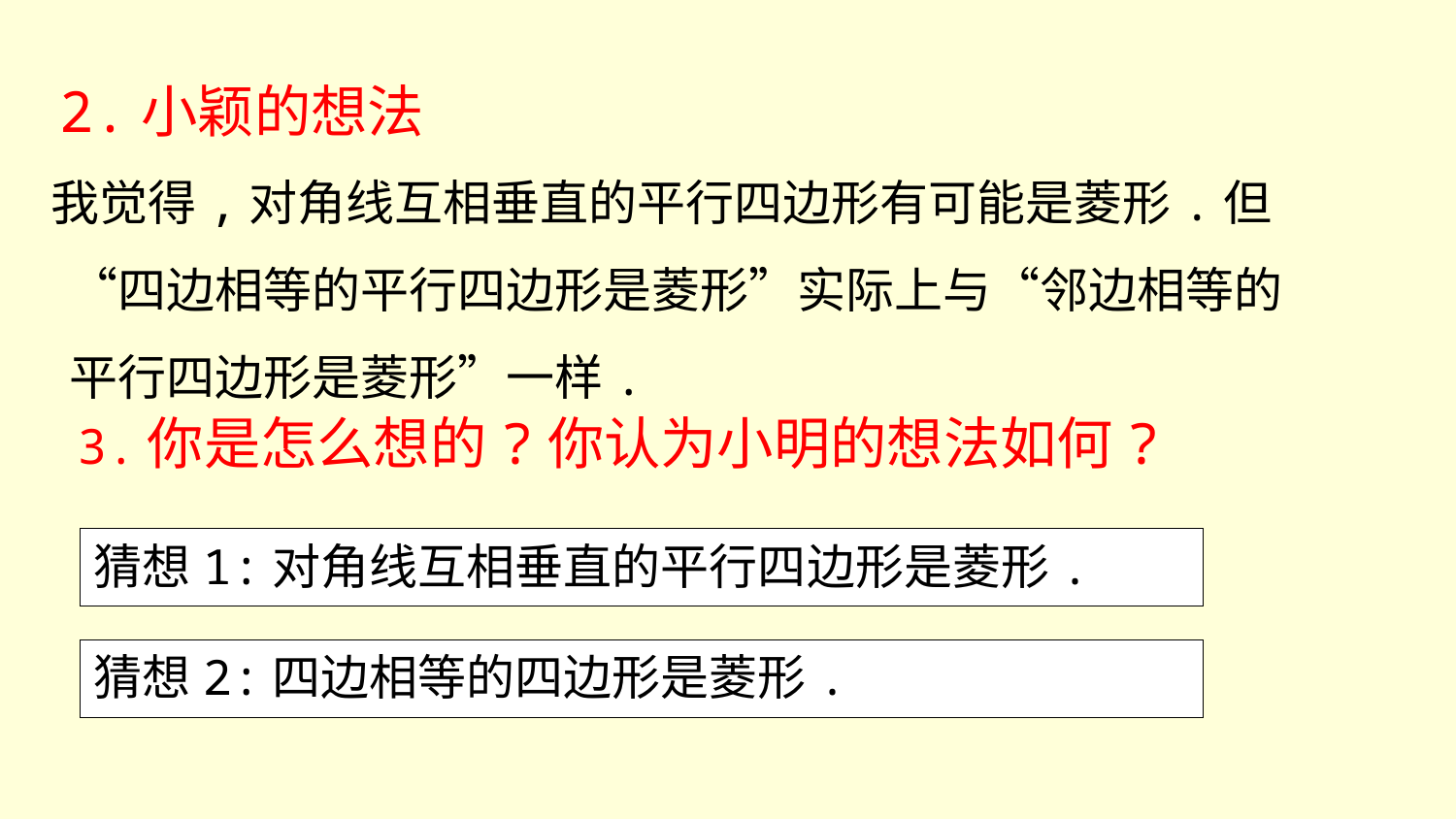

2.小颖的想法
   我觉得,对角线互相垂直的平行四边形有可能是菱形.但“四边相等的平行四边形是菱形”实际上与“邻边相等的平行四边形是菱形”一样.
 3.你是怎么想的?你认为小明的想法如何?
猜想1:对角线互相垂直的平行四边形是菱形.
猜想2:四边相等的四边形是菱形.